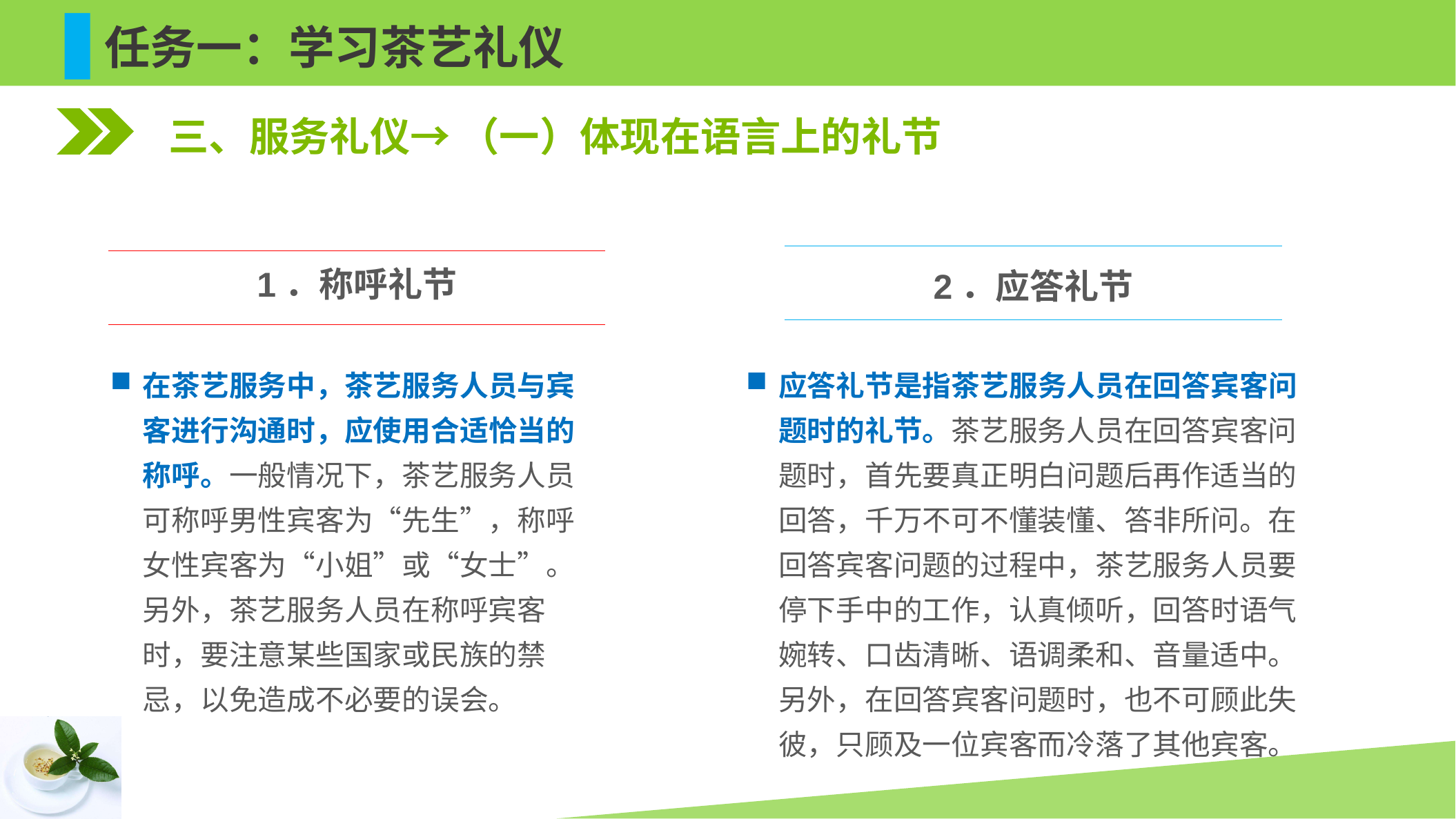

任务一：学习茶艺礼仪
三、服务礼仪→ （一）体现在语言上的礼节

1．称呼礼节
2．应答礼节
在茶艺服务中，茶艺服务人员与宾客进行沟通时，应使用合适恰当的称呼。一般情况下，茶艺服务人员可称呼男性宾客为“先生”，称呼女性宾客为“小姐”或“女士”。另外，茶艺服务人员在称呼宾客时，要注意某些国家或民族的禁忌，以免造成不必要的误会。
应答礼节是指茶艺服务人员在回答宾客问题时的礼节。茶艺服务人员在回答宾客问题时，首先要真正明白问题后再作适当的回答，千万不可不懂装懂、答非所问。在回答宾客问题的过程中，茶艺服务人员要停下手中的工作，认真倾听，回答时语气婉转、口齿清晰、语调柔和、音量适中。另外，在回答宾客问题时，也不可顾此失彼，只顾及一位宾客而冷落了其他宾客。